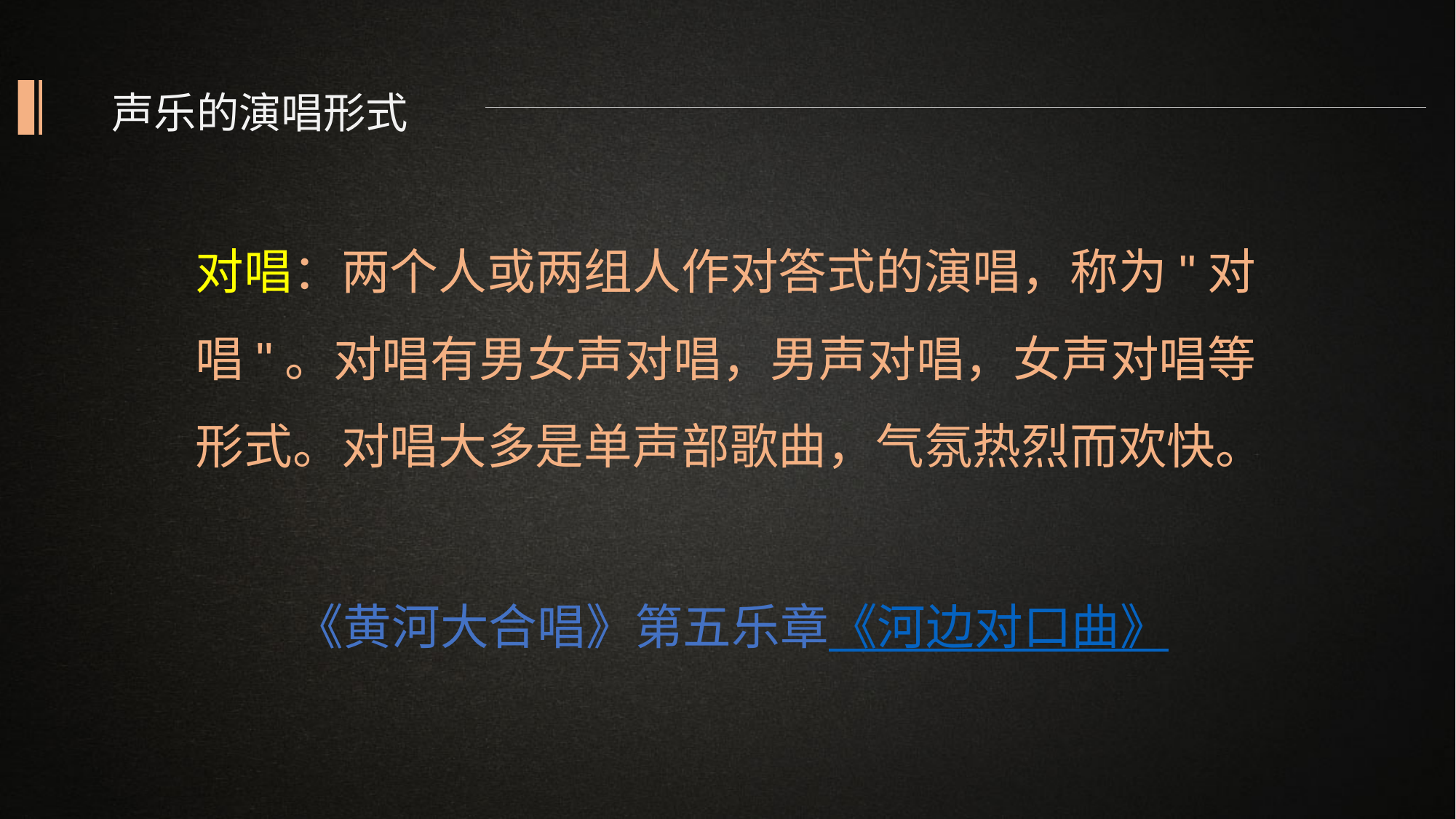

声乐的演唱形式

对唱：两个人或两组人作对答式的演唱，称为"对唱"。对唱有男女声对唱，男声对唱，女声对唱等形式。对唱大多是单声部歌曲，气氛热烈而欢快。

        《黄河大合唱》第五乐章《河边对口曲》